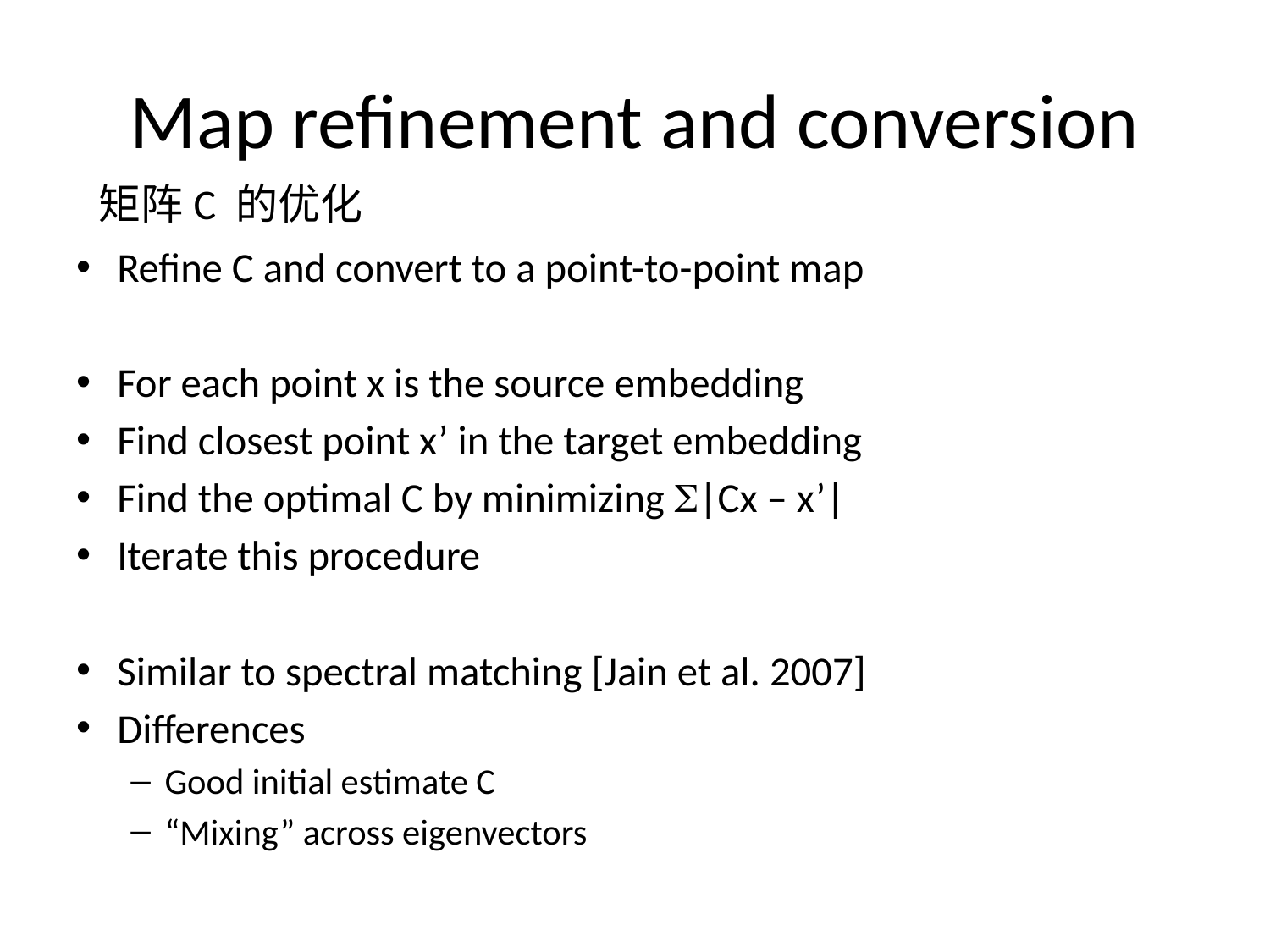

# Map refinement and conversion
矩阵C 的优化
Refine C and convert to a point-to-point map

For each point x is the source embedding
Find closest point x’ in the target embedding
Find the optimal C by minimizing Σ|Cx – x’|
Iterate this procedure

Similar to spectral matching [Jain et al. 2007]
Differences
Good initial estimate C
“Mixing” across eigenvectors